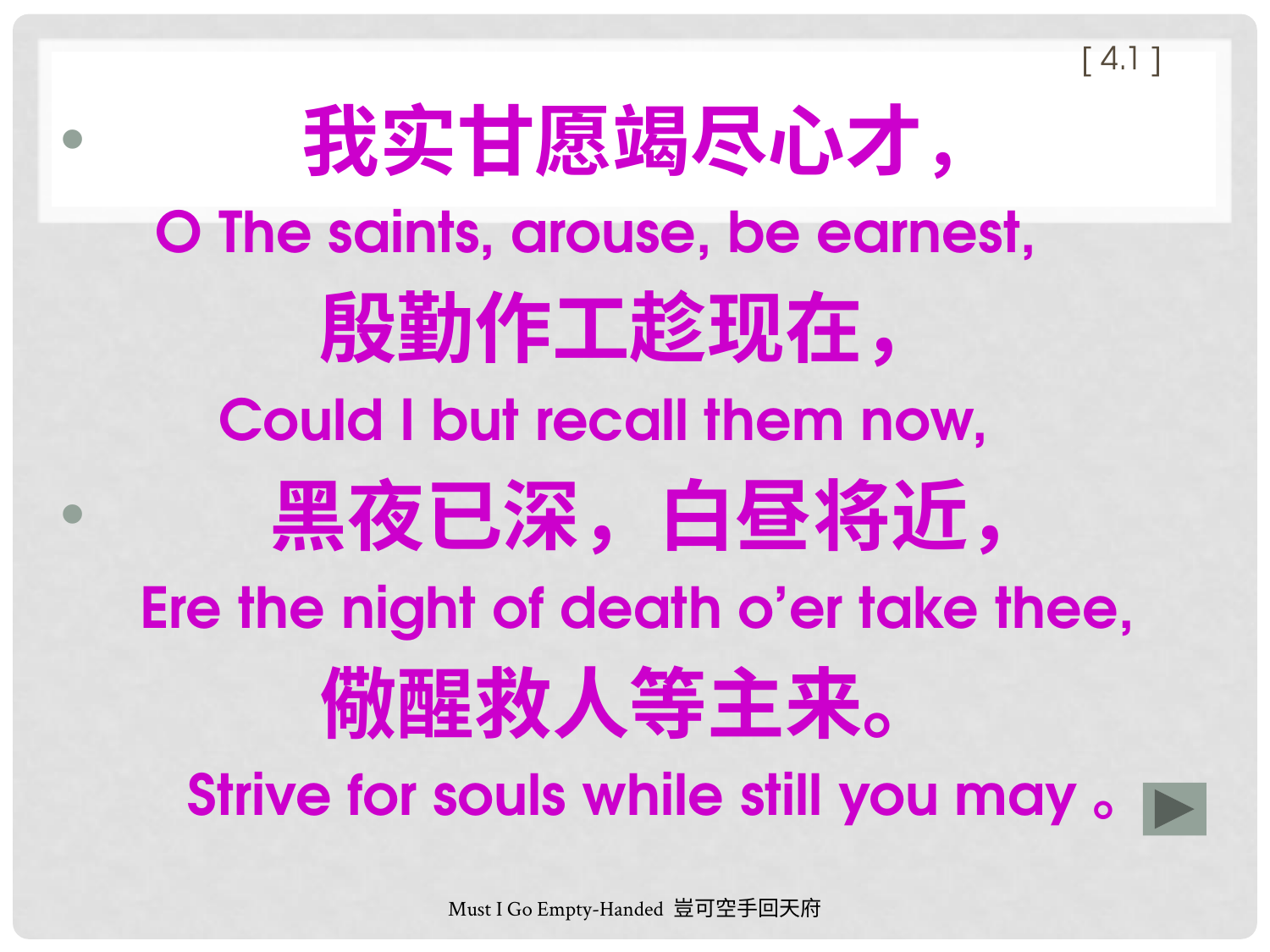

[ 4.1 ]
            我实甘愿竭尽心才，
      O The saints, arouse, be earnest,
                   殷勤作工趁现在，
          Could I but recall them now,
          黑夜已深，白昼将近，
     Ere the night of death o’er take thee,
                   儆醒救人等主来。
        Strive for souls while still you may。

Must I Go Empty-Handed 豈可空手回天府